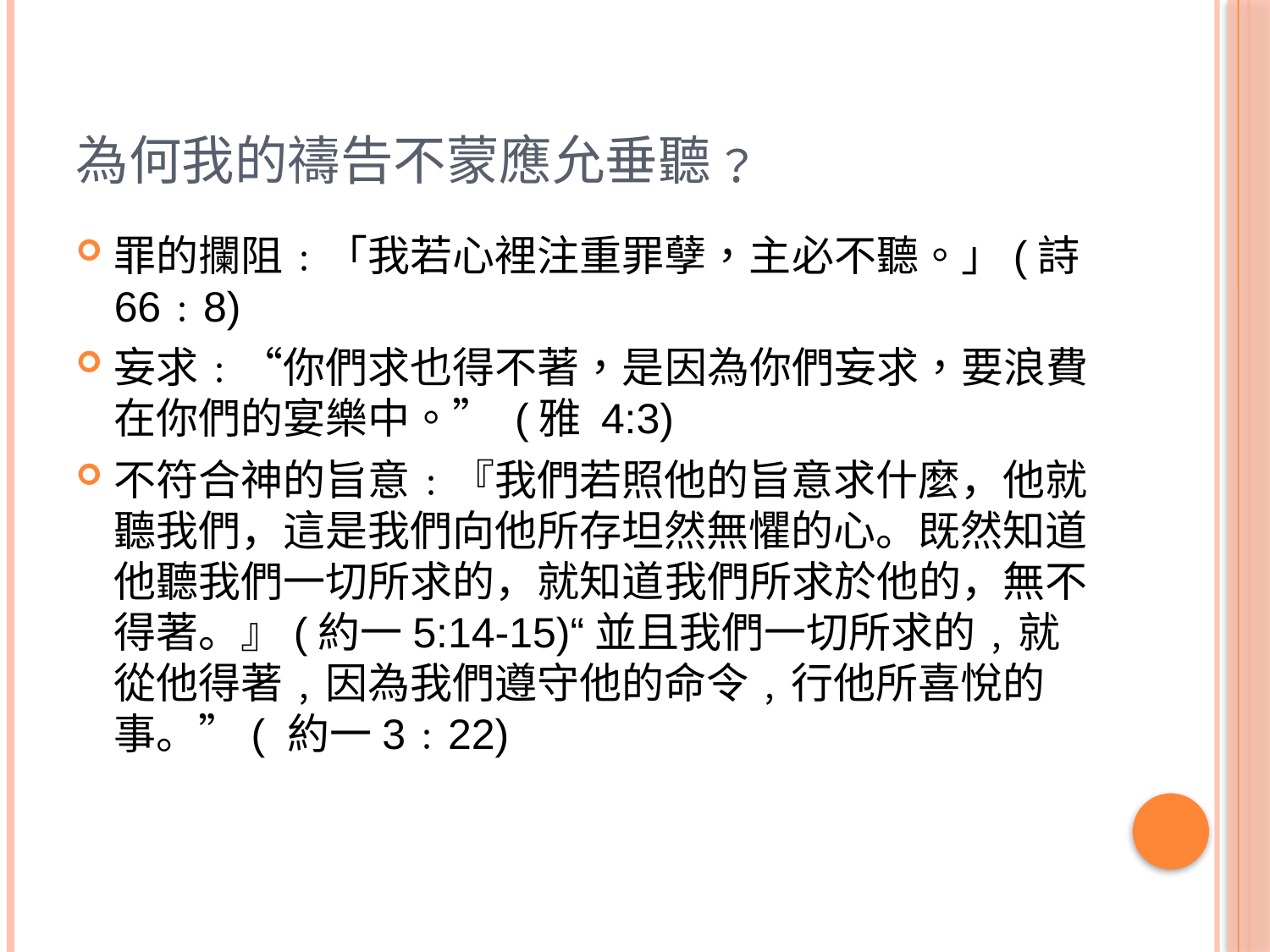

# 為何我的禱告不蒙應允垂聽﹖
罪的攔阻﹕「我若心裡注重罪孽，主必不聽。」(詩66﹕8)
妄求﹕“你們求也得不著，是因為你們妄求，要浪費在你們的宴樂中。” (雅 4:3)
不符合神的旨意﹕『我們若照他的旨意求什麼，他就聽我們，這是我們向他所存坦然無懼的心。既然知道他聽我們一切所求的，就知道我們所求於他的，無不得著。』(約一5:14-15)“並且我們一切所求的﹐就從他得著﹐因為我們遵守他的命令﹐行他所喜悅的事。”( 約一3﹕22)